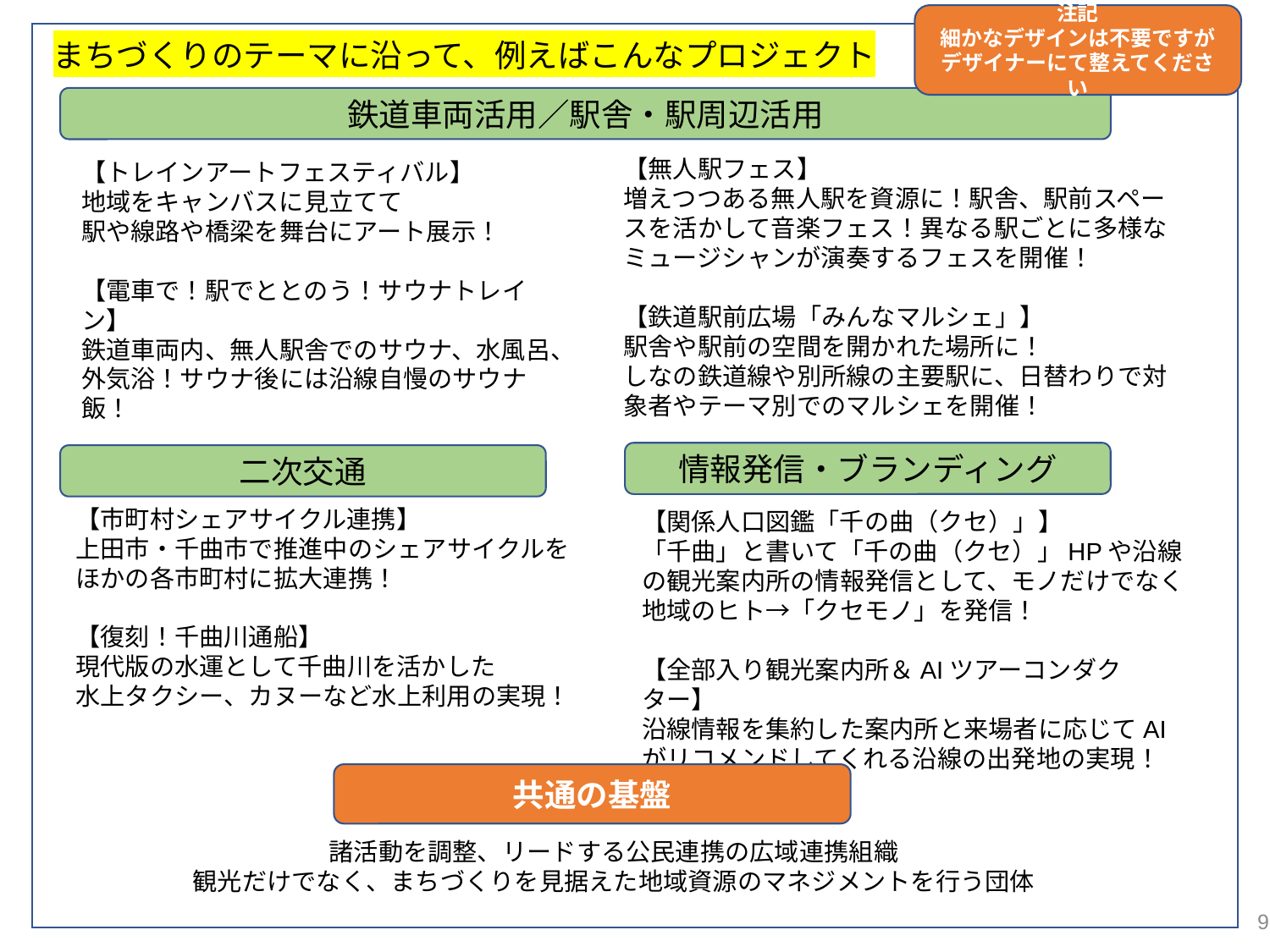

注記
細かなデザインは不要ですが
デザイナーにて整えてください

まちづくりのテーマに沿って、例えばこんなプロジェクト
鉄道車両活用／駅舎・駅周辺活用
【無人駅フェス】
増えつつある無人駅を資源に！駅舎、駅前スペースを活かして音楽フェス！異なる駅ごとに多様なミュージシャンが演奏するフェスを開催！

【鉄道駅前広場「みんなマルシェ」】
駅舎や駅前の空間を開かれた場所に！
しなの鉄道線や別所線の主要駅に、日替わりで対象者やテーマ別でのマルシェを開催！
【トレインアートフェスティバル】
地域をキャンバスに見立てて
駅や線路や橋梁を舞台にアート展示！

【電車で！駅でととのう！サウナトレイン】
鉄道車両内、無人駅舎でのサウナ、水風呂、
外気浴！サウナ後には沿線自慢のサウナ飯！
情報発信・ブランディング
二次交通
【市町村シェアサイクル連携】
上田市・千曲市で推進中のシェアサイクルを
ほかの各市町村に拡大連携！

【復刻！千曲川通船】
現代版の水運として千曲川を活かした
水上タクシー、カヌーなど水上利用の実現！
【関係人口図鑑「千の曲（クセ）」】
「千曲」と書いて「千の曲（クセ）」HPや沿線の観光案内所の情報発信として、モノだけでなく地域のヒト→「クセモノ」を発信！

【全部入り観光案内所＆AIツアーコンダクター】
沿線情報を集約した案内所と来場者に応じてAIがリコメンドしてくれる沿線の出発地の実現！
共通の基盤
諸活動を調整、リードする公民連携の広域連携組織
観光だけでなく、まちづくりを見据えた地域資源のマネジメントを行う団体
9